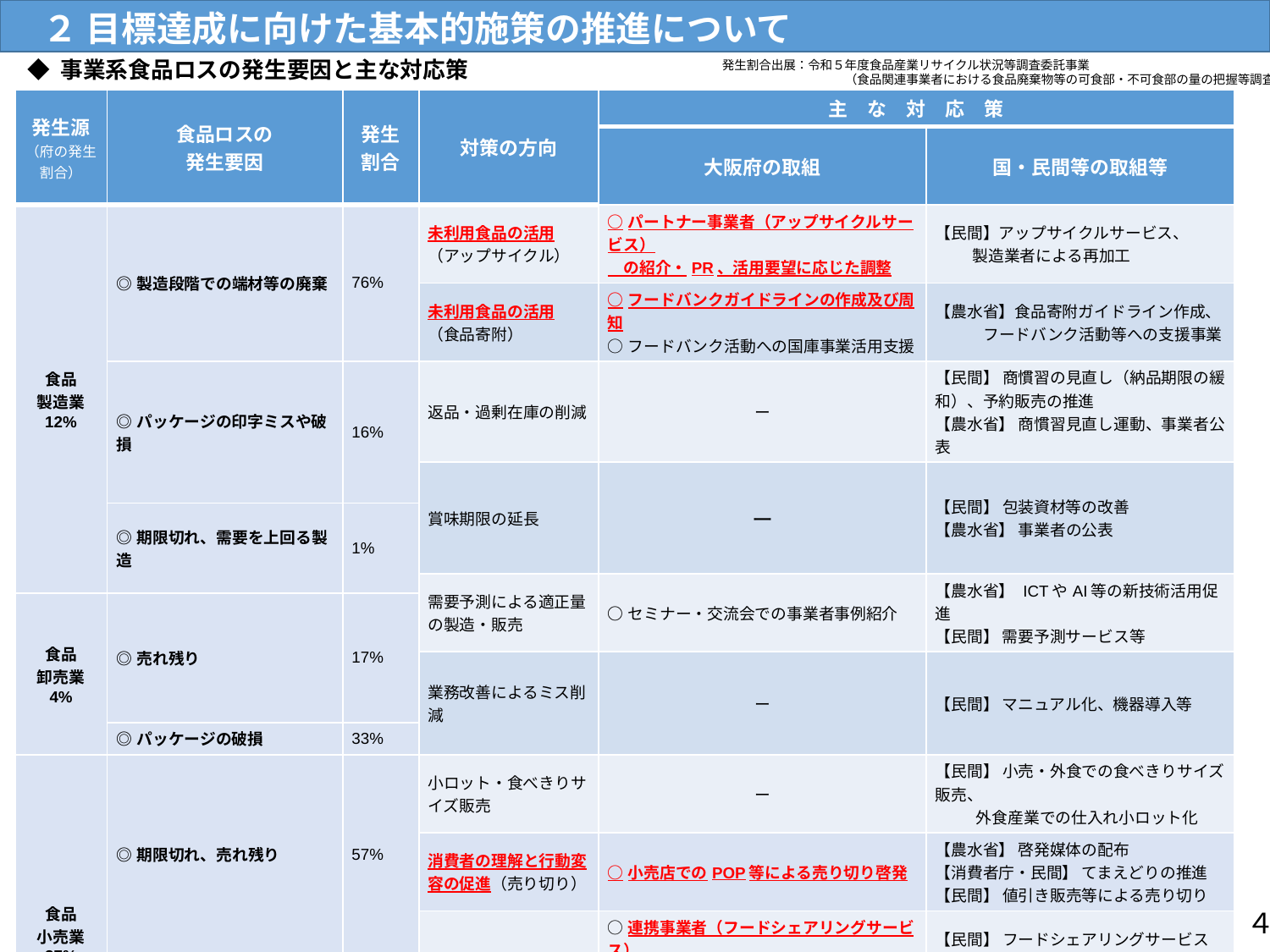

２ 目標達成に向けた基本的施策の推進について
◆ 事業系食品ロスの発生要因と主な対応策
発生割合出展：令和５年度食品産業リサイクル状況等調査委託事業
　　　　　　　　　　（食品関連事業者における食品廃棄物等の可食部・不可食部の量の把握等調査）報告書
| 発生源（府の発生割合） | 食品ロスの 発生要因 | 発生割合 | 対策の方向 | 主　な　対　応　策 |  |
| --- | --- | --- | --- | --- | --- |
| 発生源 | 食品ロス発生要因 |  |  | 大阪府の取組 | 国・民間等の取組等 |
| 食品 製造業 12% | ◎製造段階での端材等の廃棄 | 76% | 未利用食品の活用 （アップサイクル） | ○パートナー事業者（アップサイクルサービス） 　の紹介・PR、活用要望に応じた調整 | 【民間】アップサイクルサービス、 製造業者による再加工 |
|  |  |  | 未利用食品の活用 （食品寄附） | ○フードバンクガイドラインの作成及び周知 ○フードバンク活動への国庫事業活用支援 | 【農水省】食品寄附ガイドライン作成、 フードバンク活動等への支援事業 |
|  | ◎パッケージの印字ミスや破損 | 16% | 返品・過剰在庫の削減 | ー | 【民間】 商慣習の見直し（納品期限の緩和）、予約販売の推進 【農水省】 商慣習見直し運動、事業者公表 |
|  |  |  | 賞味期限の延長 | ー | 【民間】 包装資材等の改善 【農水省】 事業者の公表 |
|  | ◎期限切れ、需要を上回る製造 | 1% |  |  |  |
|  |  |  | 需要予測による適正量の製造・販売 | ○セミナー・交流会での事業者事例紹介 | 【農水省】 ICTやAI等の新技術活用促進 【民間】 需要予測サービス等 |
| 食品 卸売業 4% | ◎売れ残り | 17% |  |  |  |
|  |  |  | 業務改善によるミス削減 | ー | 【民間】 マニュアル化、機器導入等 |
|  | ◎パッケージの破損 | 33% |  |  |  |
| 食品 小売業 37% | ◎期限切れ、売れ残り | 57% | 小ロット・食べきりサイズ販売 | ー | 【民間】 小売・外食での食べきりサイズ販売、 外食産業での仕入れ小ロット化 |
|  |  |  | 消費者の理解と行動変容の促進（売り切り） | ○小売店でのPOP等による売り切り啓発 | 【農水省】 啓発媒体の配布 【消費者庁・民間】 てまえどりの推進 【民間】 値引き販売等による売り切り |
|  |  |  | 売り切り(再流通) | ○連携事業者（フードシェアリングサービス）　 　 の紹介・PR、活用要望に応じた調整 ○実証実験への協力 | 【民間】 フードシェアリングサービス 【農水省】 ICTやAI等の新技術活用促進 |
|  | ◎パッケージの破損、調理ミス等その他 | 37% |  |  |  |
|  |  |  | 未利用食品の活用 （アップサイクル） | 食品製造業参照 | 食品製造業参照 |
|  |  |  | 未利用食品の活用 （食品寄附） | 食品製造業参照 | 食品製造業参照 |
| 外食産業 47% | ◎作りすぎ | 40% | 需要予測による適正量の調理 | ○セミナー・交流会での事業者事例紹介 | 【農水省】 ICTやAI等の新技術活用促進 【民間】 需要予測サービス等 |
|  | ◎食べ残し | 48% | 食べきりサイズ販売 | ー | 【民間】 小盛など食べきりサイズ販売 |
|  |  |  | 消費者の理解と行動変容の促進（食べきり） | ○啓発媒体の提供 ○食べきり持ち帰り実証実験 ○飲食店での食べ切りキャンペーン ○府イベントでの食べきり啓発 | 【農水省・消費者庁・環境省】 外食「食べきり」ガイド、 事例集、全国共同キャンペーン |
|  |  |  | 消費者の理解と行動変容の促進（食べ残し持ち帰り） | ○食べきり持ち帰り実証実験 ○持ち帰り宣言カード・POP等の提供 | 【環境省】 mottECO の推進 【消費者庁】 食べ残し持ち帰りガイドラインの 策定及び普及 |
４